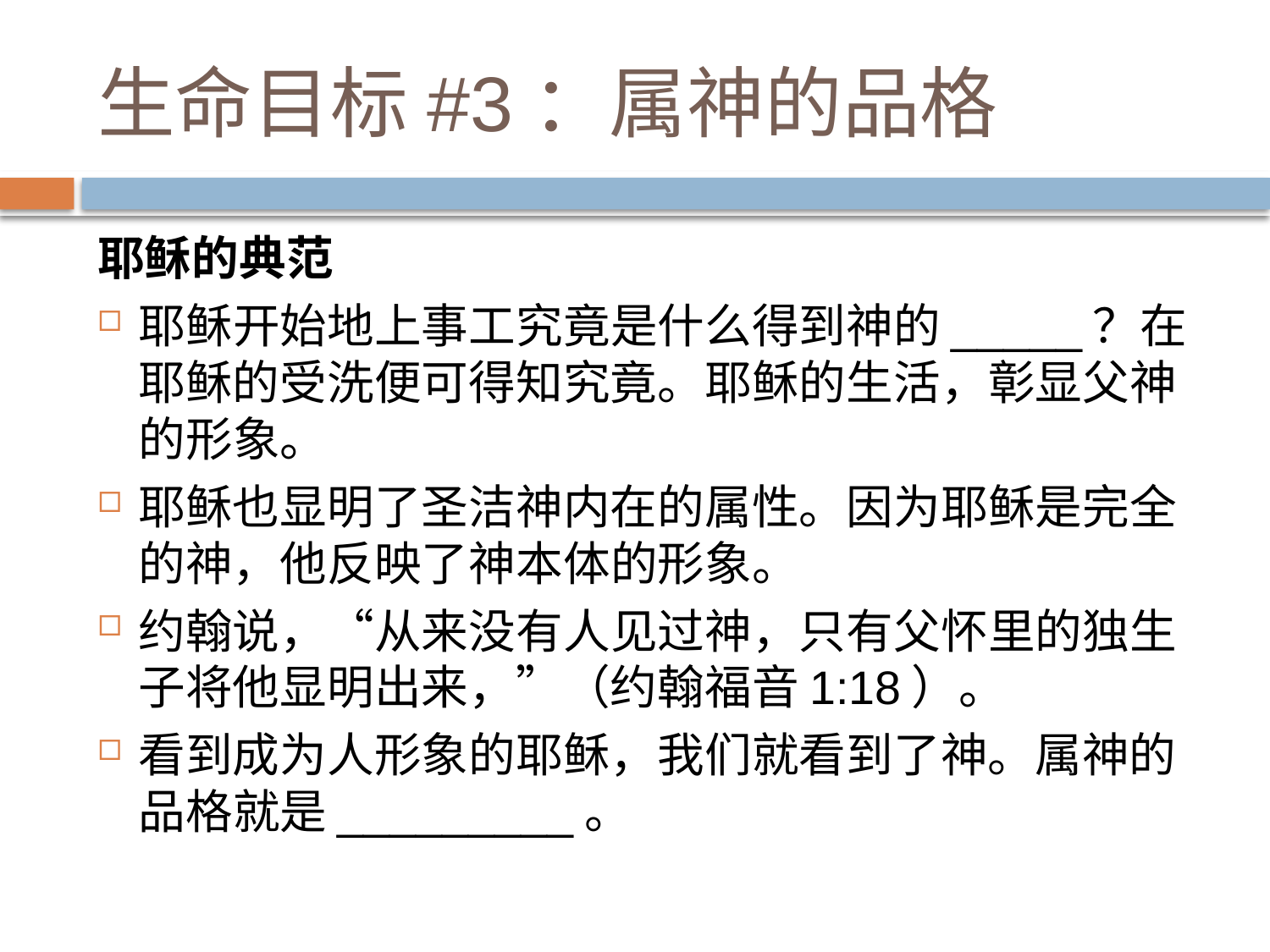

# 生命目标#3：属神的品格
耶稣的典范
耶稣开始地上事工究竟是什么得到神的_____？在耶稣的受洗便可得知究竟。耶稣的生活，彰显父神的形象。
耶稣也显明了圣洁神内在的属性。因为耶稣是完全的神，他反映了神本体的形象。
约翰说，“从来没有人见过神，只有父怀里的独生子将他显明出来，”（约翰福音1:18）。
看到成为人形象的耶稣，我们就看到了神。属神的品格就是_________。